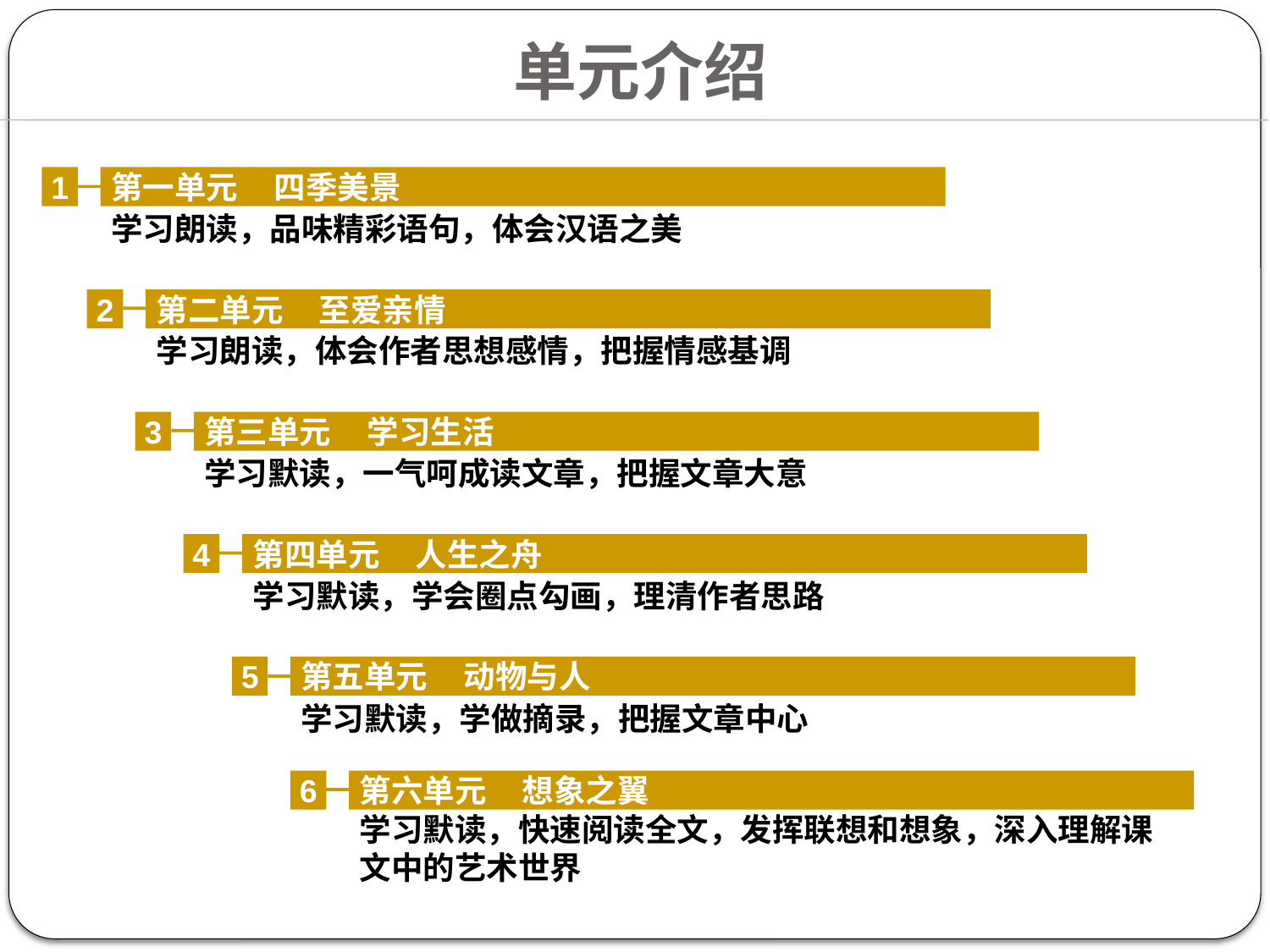

单元介绍

1

第一单元     四季美景

学习朗读，品味精彩语句，体会汉语之美
2

第二单元     至爱亲情

学习朗读，体会作者思想感情，把握情感基调
3

第三单元     学习生活

学习默读，一气呵成读文章，把握文章大意
4

第四单元     人生之舟

学习默读，学会圈点勾画，理清作者思路
5

第五单元     动物与人

学习默读，学做摘录，把握文章中心
6

第六单元     想象之翼

学习默读，快速阅读全文，发挥联想和想象，深入理解课文中的艺术世界